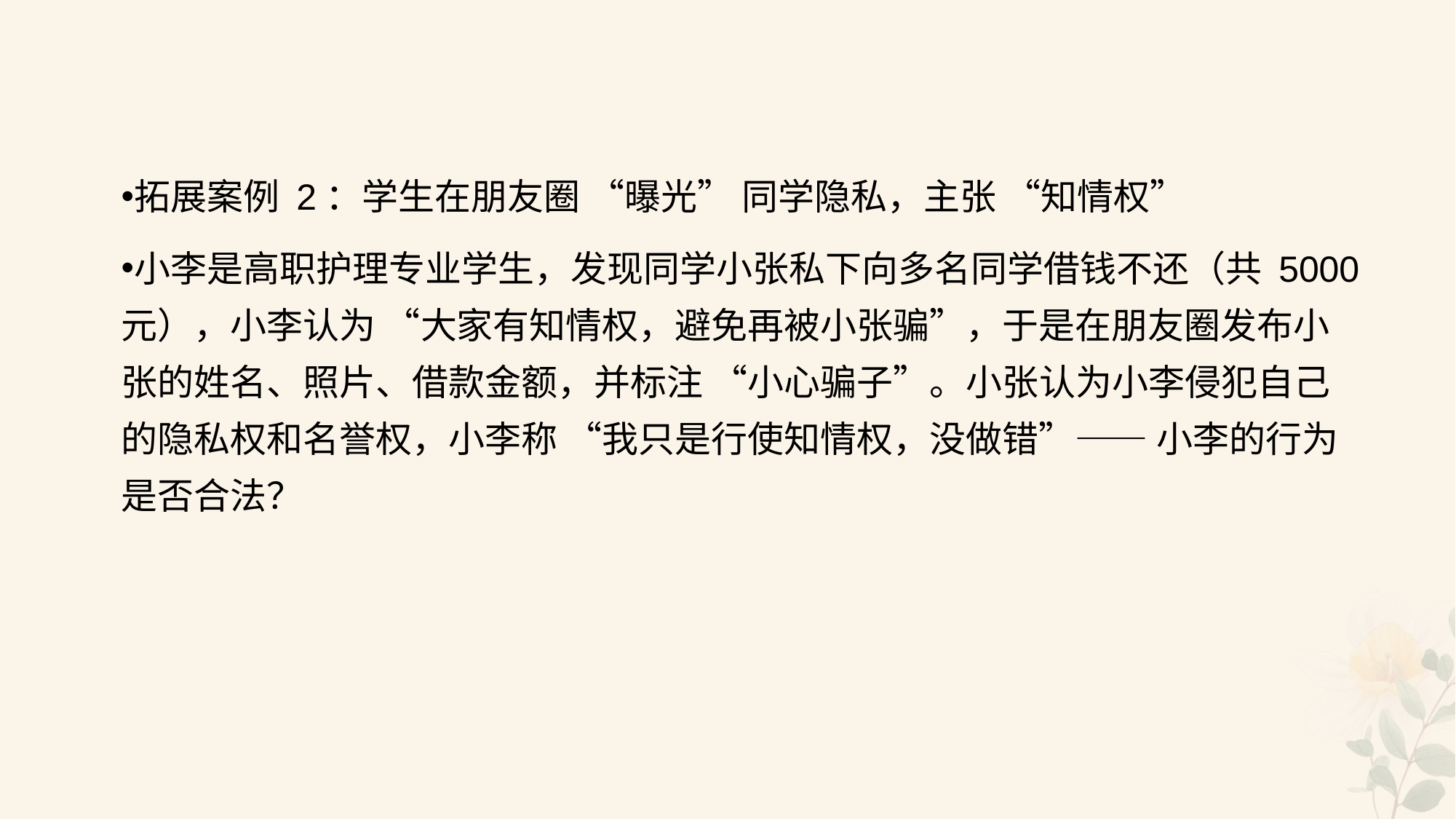

#
拓展案例 2：学生在朋友圈 “曝光” 同学隐私，主张 “知情权”
小李是高职护理专业学生，发现同学小张私下向多名同学借钱不还（共 5000 元），小李认为 “大家有知情权，避免再被小张骗”，于是在朋友圈发布小张的姓名、照片、借款金额，并标注 “小心骗子”。小张认为小李侵犯自己的隐私权和名誉权，小李称 “我只是行使知情权，没做错”—— 小李的行为是否合法？